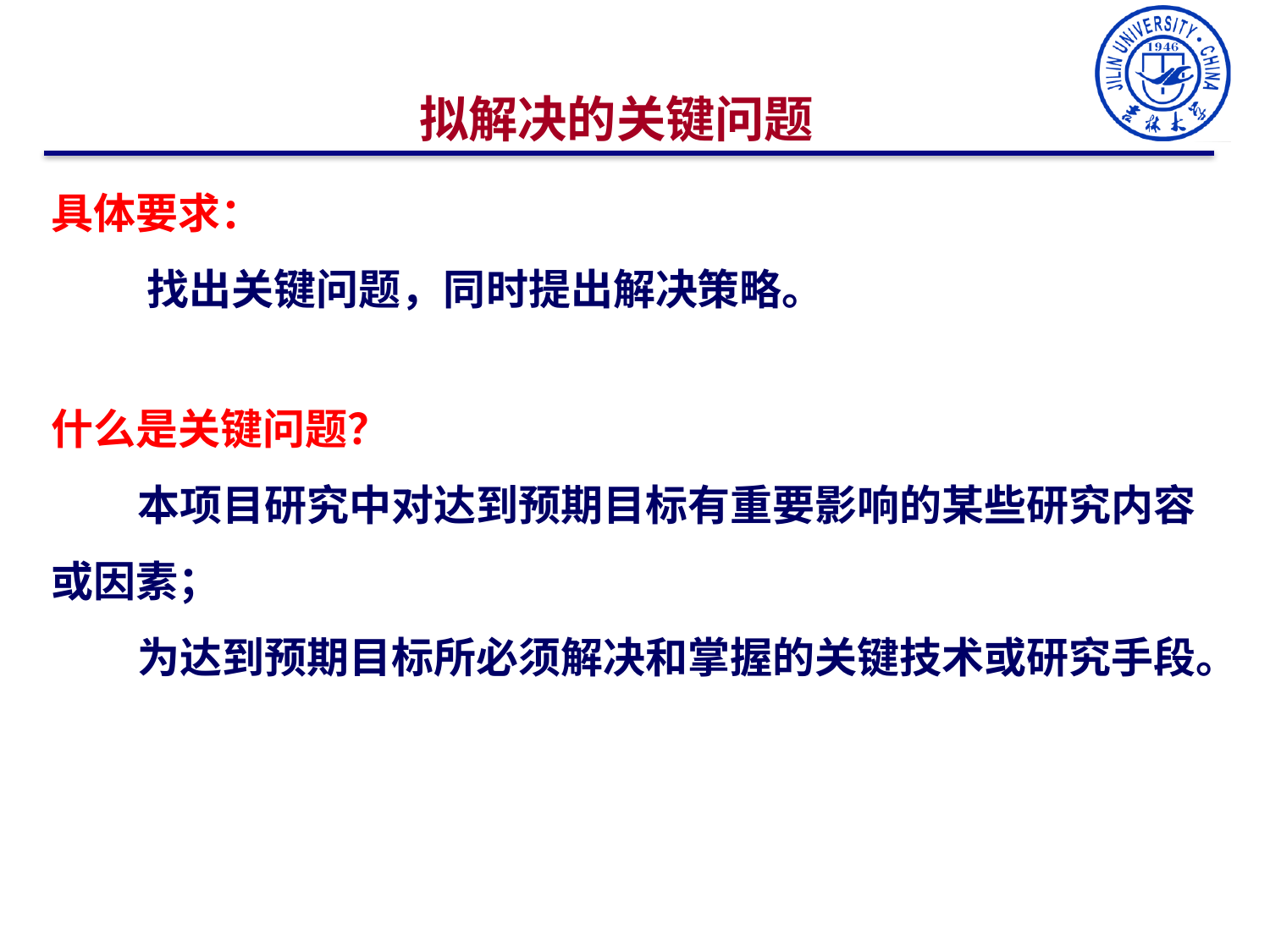

拟解决的关键问题
具体要求：
         找出关键问题，同时提出解决策略。

什么是关键问题？
        本项目研究中对达到预期目标有重要影响的某些研究内容
或因素；
        为达到预期目标所必须解决和掌握的关键技术或研究手段。